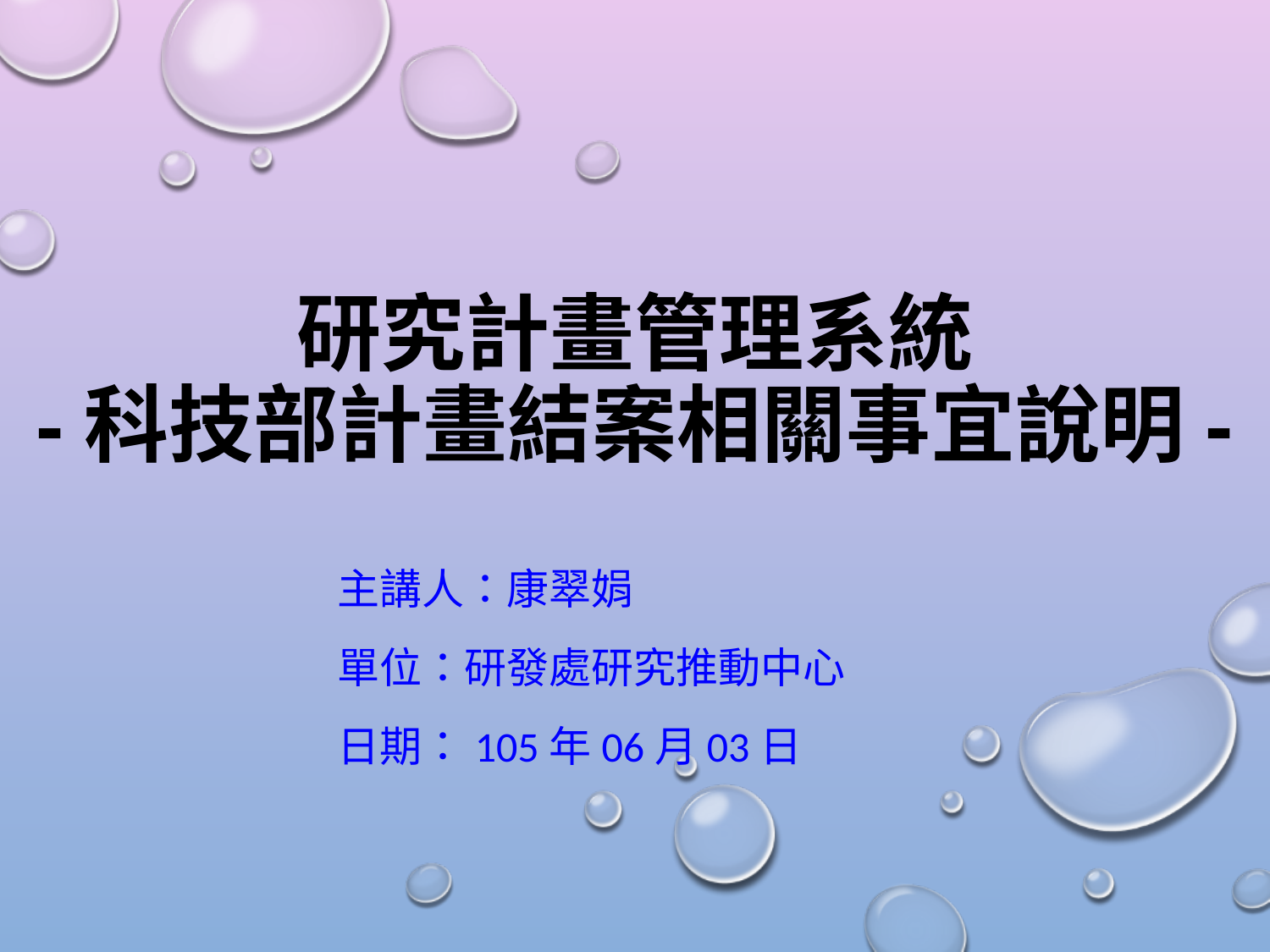

# 研究計畫管理系統 -科技部計畫結案相關事宜說明-
主講人：康翠娟
單位：研發處研究推動中心
日期：105年06月03日